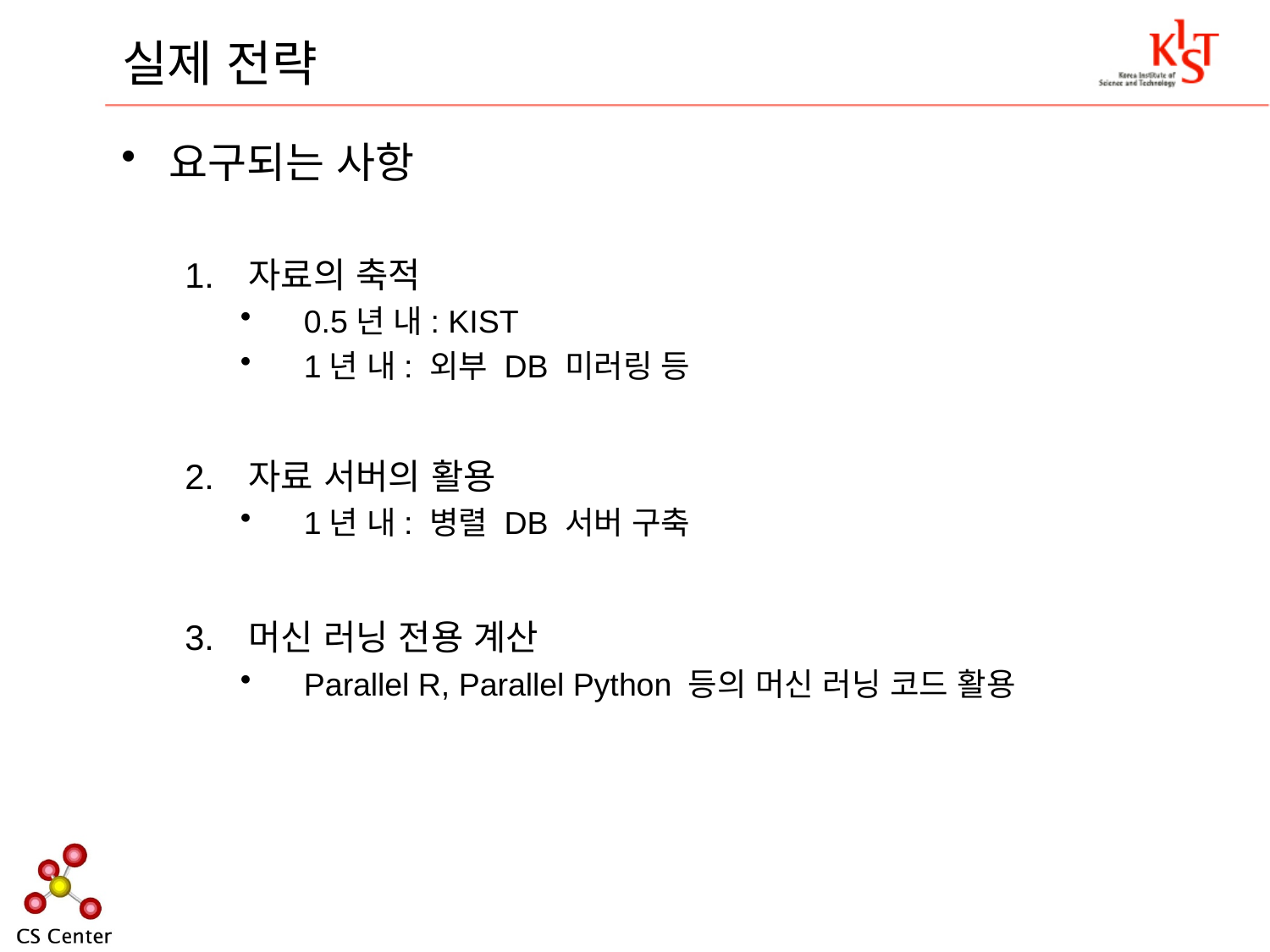

# 실제 전략
요구되는 사항

자료의 축적
0.5년 내: KIST
1년 내: 외부 DB 미러링 등

자료 서버의 활용
1년 내: 병렬 DB 서버 구축

머신 러닝 전용 계산
Parallel R, Parallel Python 등의 머신 러닝 코드 활용